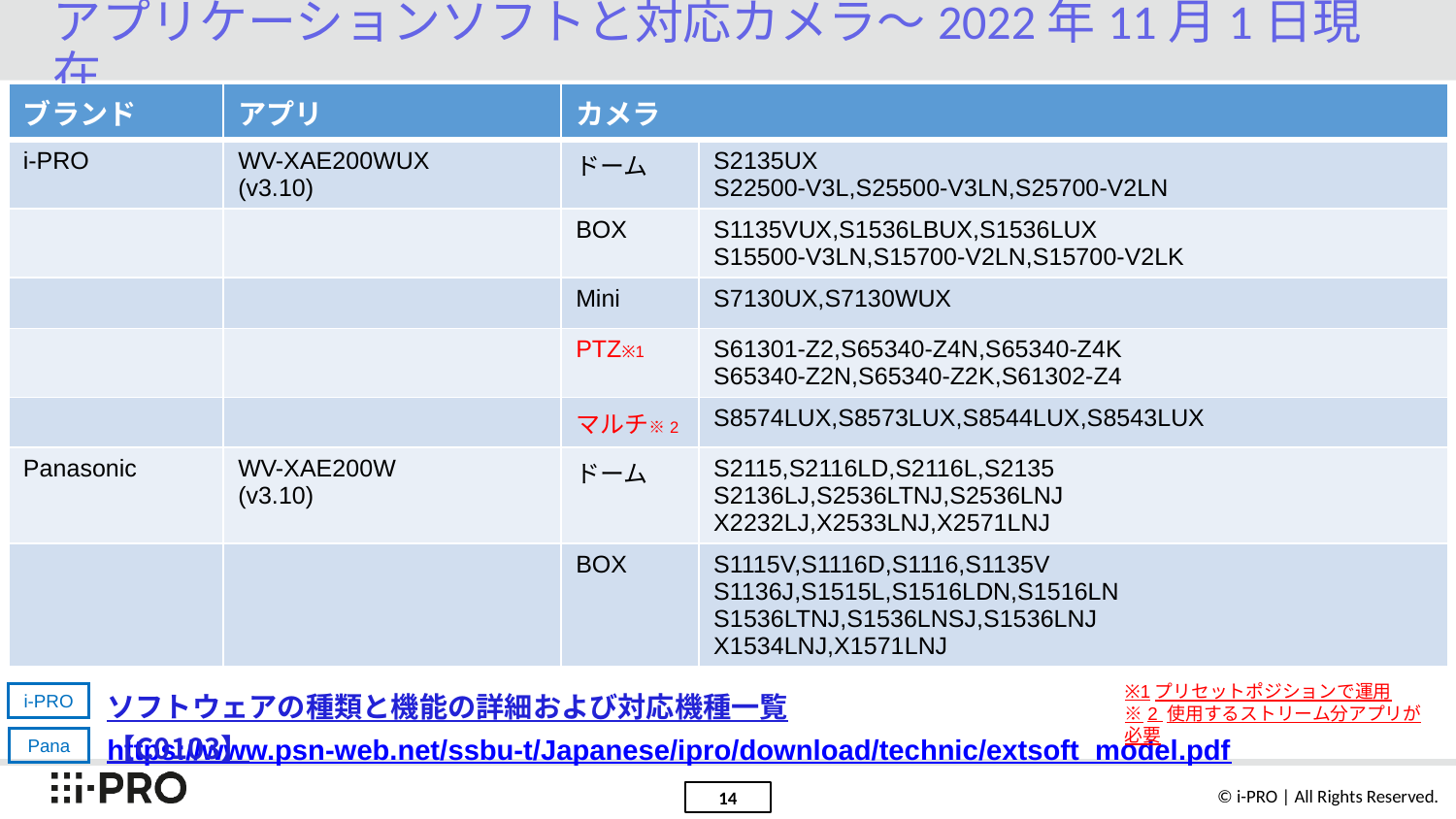

# アプリケーションソフトと対応カメラ～2022年11月1日現在
| ブランド | アプリ | カメラ |  |
| --- | --- | --- | --- |
| i-PRO | WV-XAE200WUX (v3.10) | ドーム | S2135UX S22500-V3L,S25500-V3LN,S25700-V2LN |
|  |  | BOX | S1135VUX,S1536LBUX,S1536LUX S15500-V3LN,S15700-V2LN,S15700-V2LK |
|  |  | Mini | S7130UX,S7130WUX |
|  |  | PTZ※1 | S61301-Z2,S65340-Z4N,S65340-Z4K S65340-Z2N,S65340-Z2K,S61302-Z4 |
|  |  | マルチ※2 | S8574LUX,S8573LUX,S8544LUX,S8543LUX |
| Panasonic | WV-XAE200W (v3.10) | ドーム | S2115,S2116LD,S2116L,S2135 S2136LJ,S2536LTNJ,S2536LNJ X2232LJ,X2533LNJ,X2571LNJ |
|  |  | BOX | S1115V,S1116D,S1116,S1135V S1136J,S1515L,S1516LDN,S1516LN S1536LTNJ,S1536LNSJ,S1536LNJ X1534LNJ,X1571LNJ |
※1プリセットポジションで運用
※2 使用するストリーム分アプリが必要
ソフトウェアの種類と機能の詳細および対応機種一覧【C0103】
i-PRO
https://www.psn-web.net/ssbu-t/Japanese/ipro/download/technic/extsoft_model.pdf
Pana